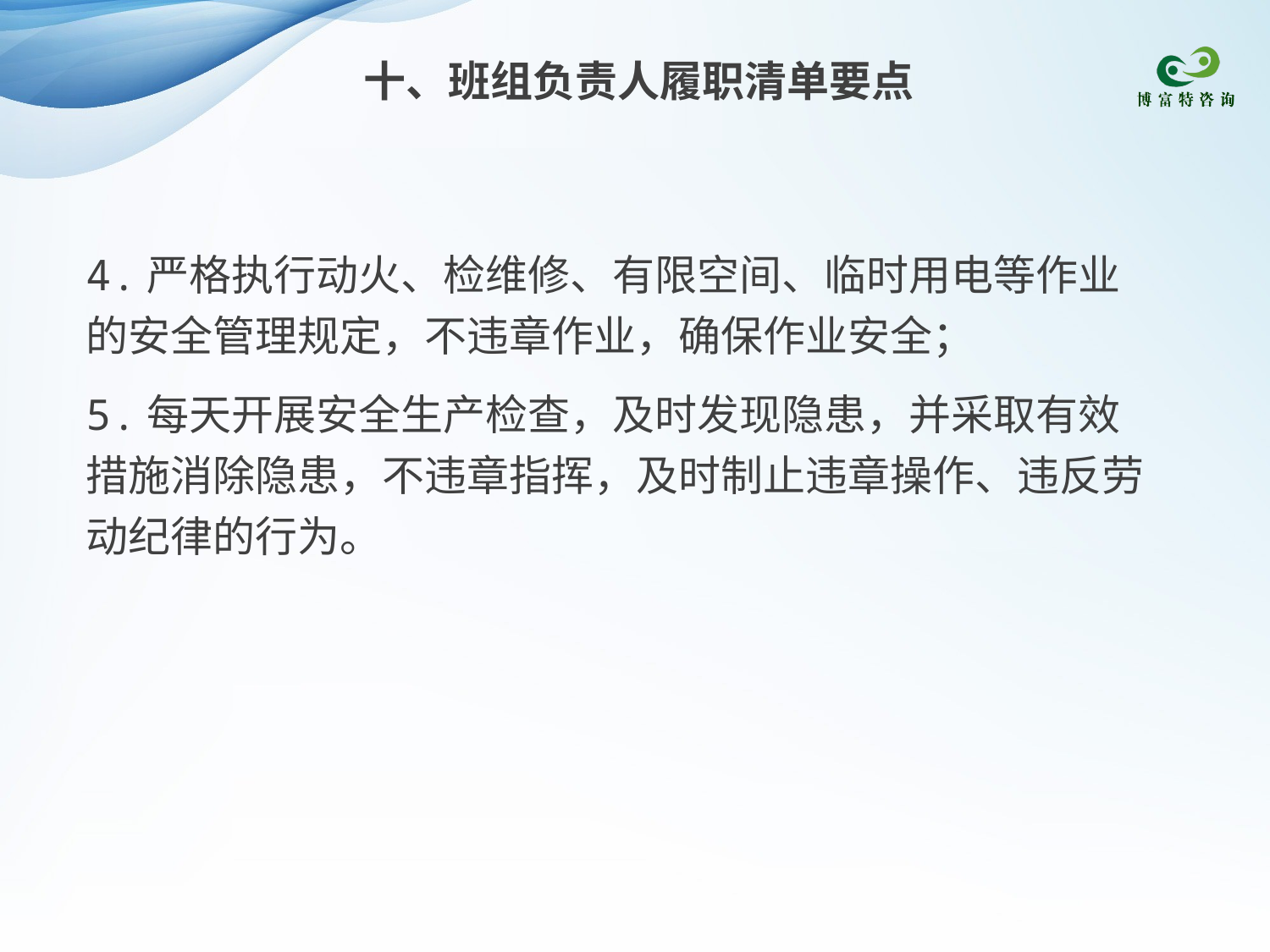

# 十、班组负责人履职清单要点

4.严格执行动火、检维修、有限空间、临时用电等作业的安全管理规定，不违章作业，确保作业安全；
5.每天开展安全生产检查，及时发现隐患，并采取有效措施消除隐患，不违章指挥，及时制止违章操作、违反劳动纪律的行为。